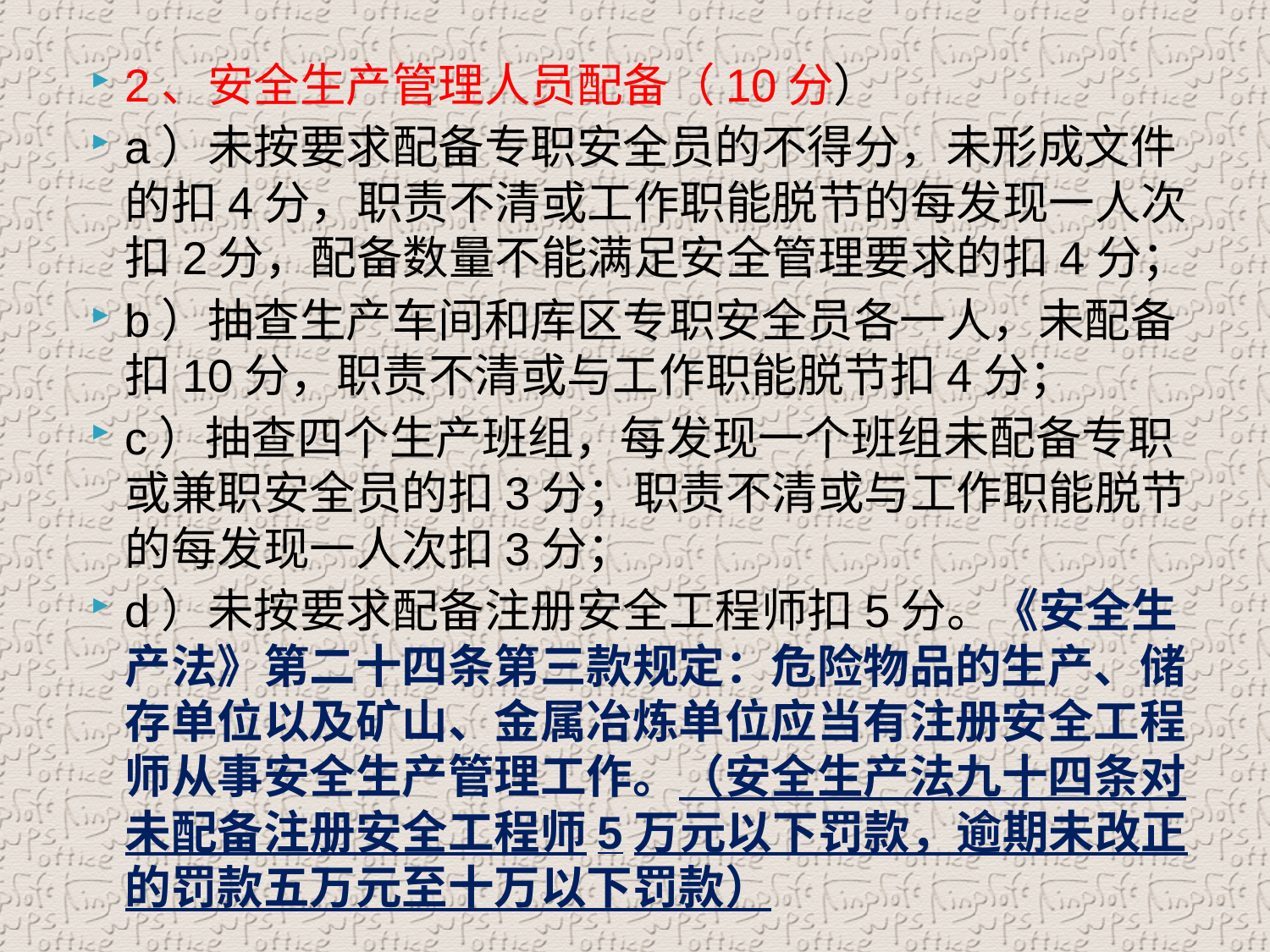

2、安全生产管理人员配备（10分）
a）未按要求配备专职安全员的不得分，未形成文件的扣4分，职责不清或工作职能脱节的每发现一人次扣2分，配备数量不能满足安全管理要求的扣4分；
b）抽查生产车间和库区专职安全员各一人，未配备扣10分，职责不清或与工作职能脱节扣4分；
c）抽查四个生产班组，每发现一个班组未配备专职或兼职安全员的扣3分；职责不清或与工作职能脱节的每发现一人次扣3分；
d）未按要求配备注册安全工程师扣5分。《安全生产法》第二十四条第三款规定：危险物品的生产、储存单位以及矿山、金属冶炼单位应当有注册安全工程师从事安全生产管理工作。（安全生产法九十四条对未配备注册安全工程师5万元以下罚款，逾期未改正的罚款五万元至十万以下罚款）